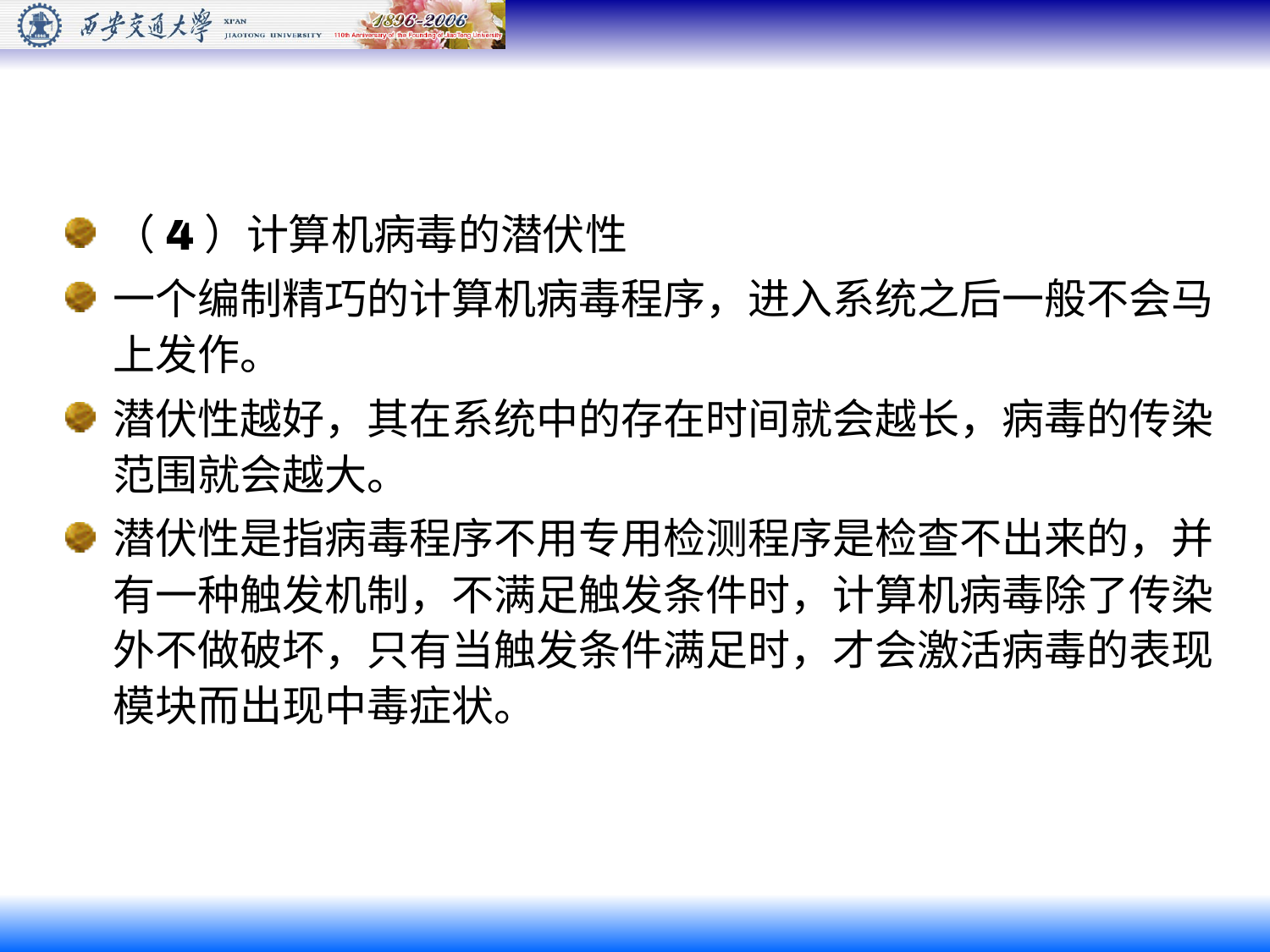

#
（4）计算机病毒的潜伏性
一个编制精巧的计算机病毒程序，进入系统之后一般不会马上发作。
潜伏性越好，其在系统中的存在时间就会越长，病毒的传染范围就会越大。
潜伏性是指病毒程序不用专用检测程序是检查不出来的，并有一种触发机制，不满足触发条件时，计算机病毒除了传染外不做破坏，只有当触发条件满足时，才会激活病毒的表现模块而出现中毒症状。

25